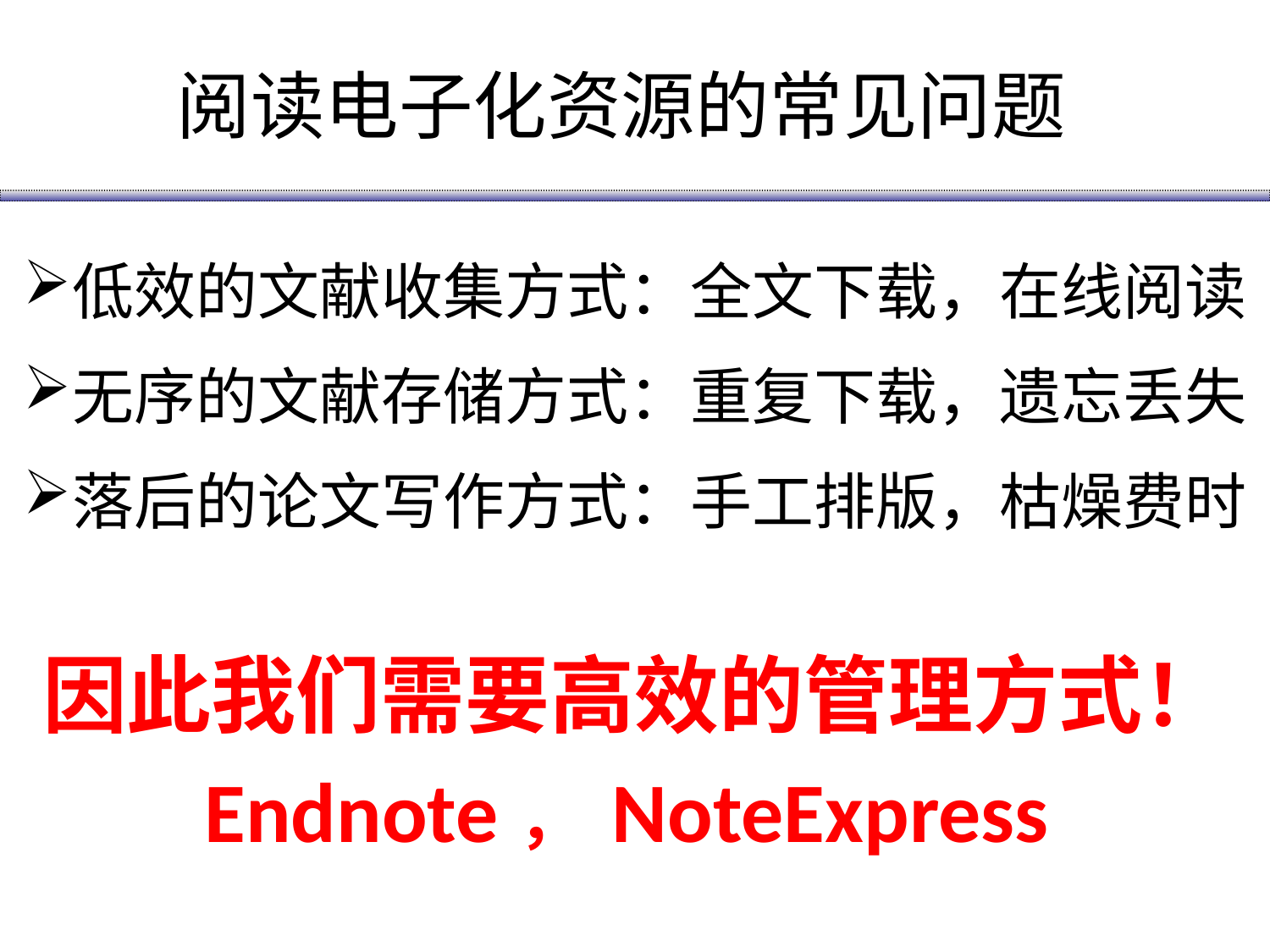

# 阅读电子化资源的常见问题

低效的文献收集方式：全文下载，在线阅读
无序的文献存储方式：重复下载，遗忘丢失
落后的论文写作方式：手工排版，枯燥费时
因此我们需要高效的管理方式！
Endnote， NoteExpress